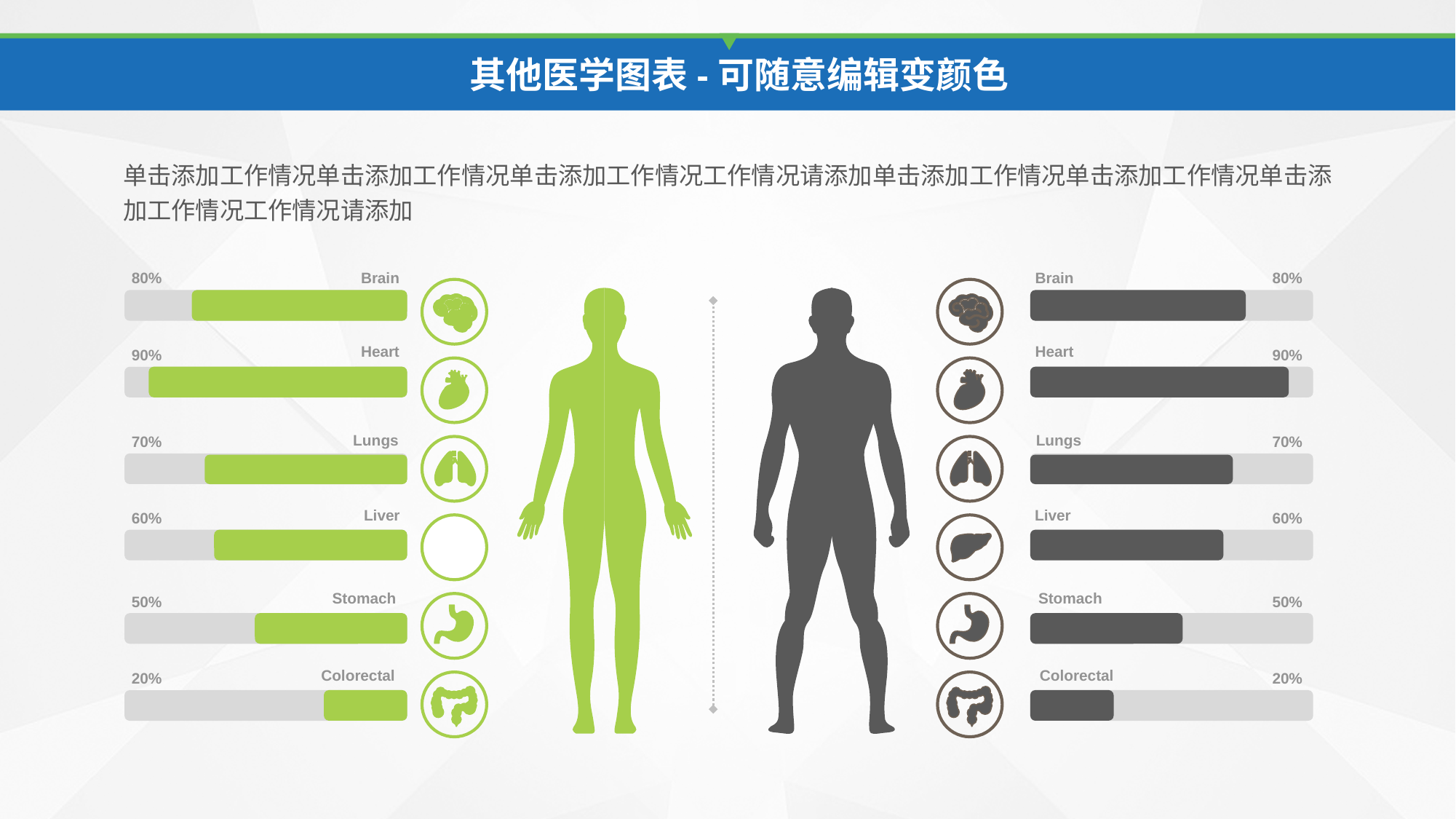

单击添加工作情况单击添加工作情况单击添加工作情况工作情况请添加单击添加工作情况单击添加工作情况单击添加工作情况工作情况请添加
80%
Brain

Brain
80%

Heart
90%

Heart
90%

Lungs
70%

Lungs
70%

Liver
60%

Liver
60%

Stomach
50%

Stomach
50%

Colorectal
20%

Colorectal
20%